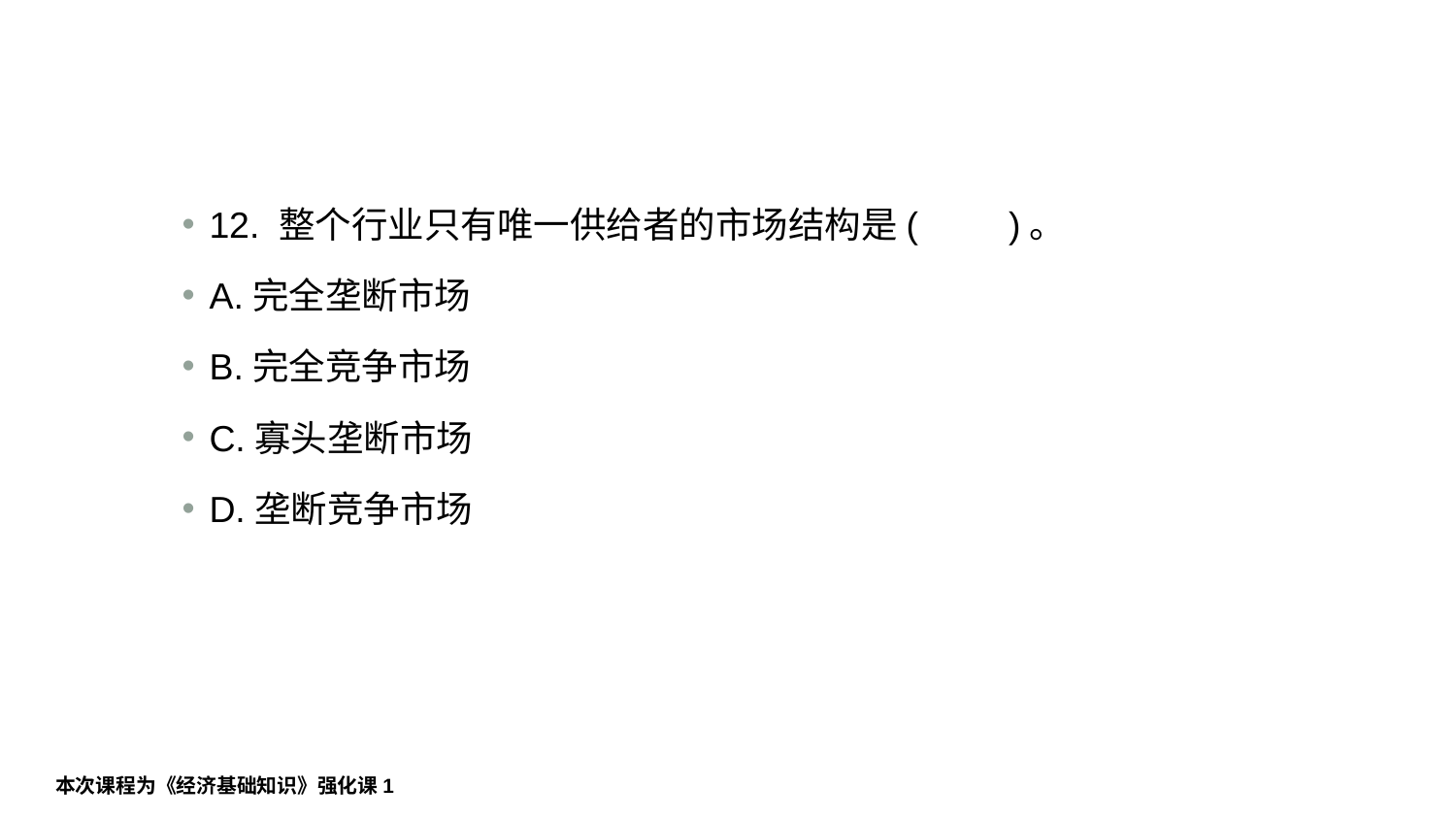

#
12. 整个行业只有唯一供给者的市场结构是(　　)。
A.完全垄断市场
B.完全竞争市场
C.寡头垄断市场
D.垄断竞争市场